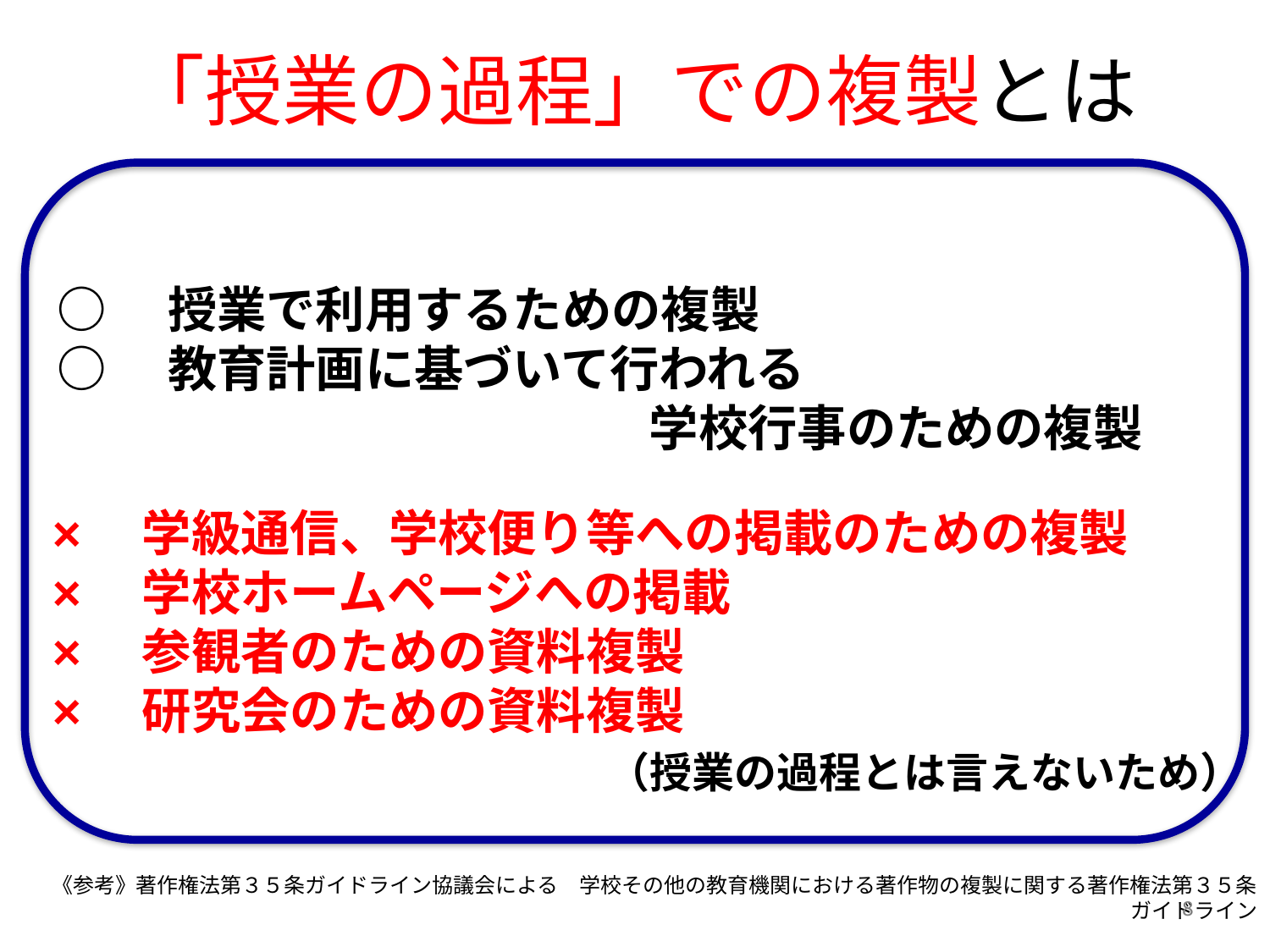

「授業の過程」での複製とは

○　授業で利用するための複製
○　教育計画に基づいて行われる
　　　　　　　　　　　　学校行事のための複製

×　学級通信、学校便り等への掲載のための複製
×　学校ホームページへの掲載
×　参観者のための資料複製
×　研究会のための資料複製
　　　　　　　　　　　（授業の過程とは言えないため）

《参考》著作権法第３５条ガイドライン協議会による　学校その他の教育機関における著作物の複製に関する著作権法第３５条ガイドライン
8